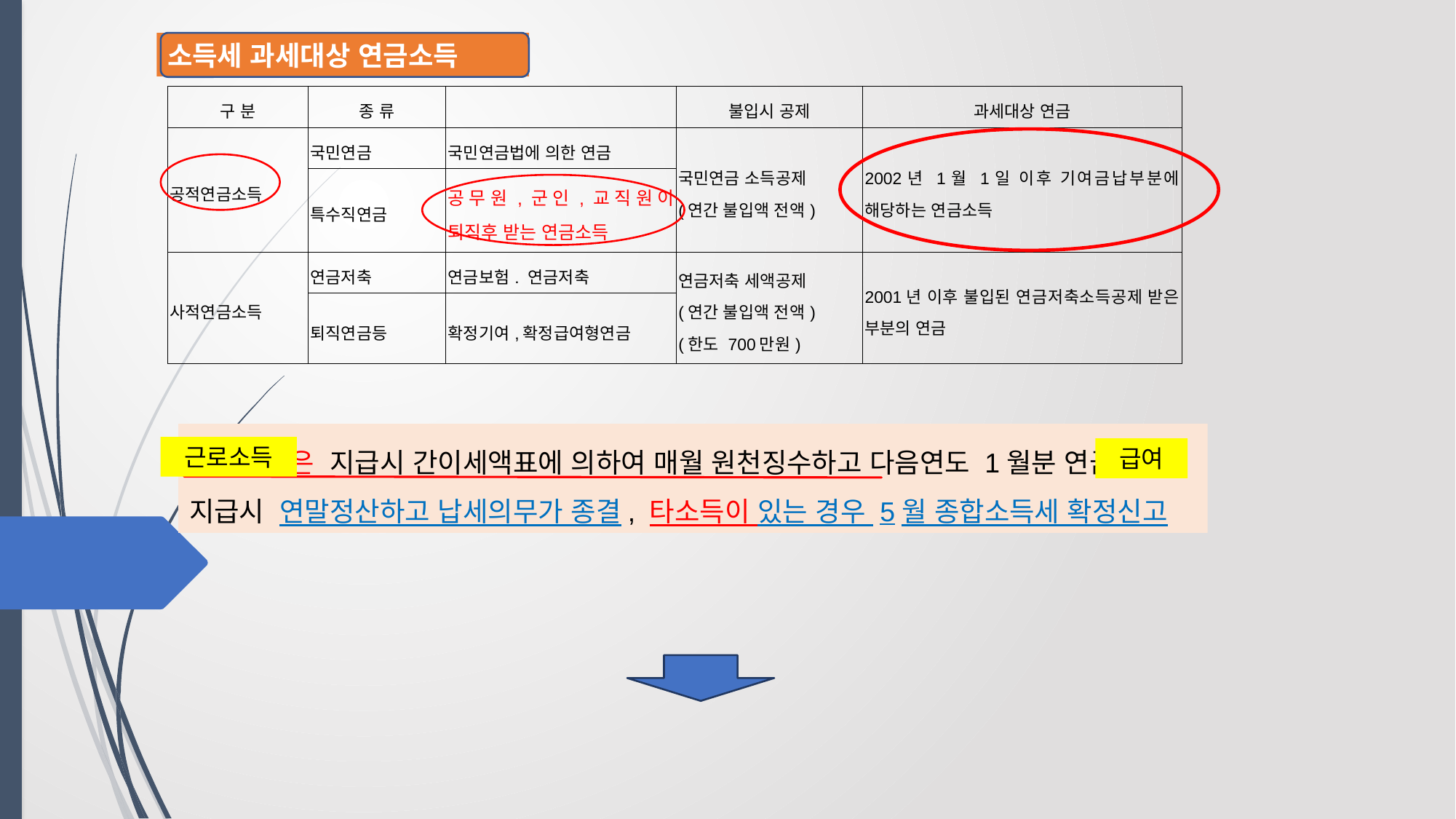

소득세 과세대상 연금소득

| 구 분 | 종 류 |  | 불입시 공제 | 과세대상 연금 |
| --- | --- | --- | --- | --- |
| 공적연금소득 | 국민연금 | 국민연금법에 의한 연금 | 국민연금 소득공제 (연간 불입액 전액) | 2002년 1월 1일 이후 기여금납부분에 해당하는 연금소득 |
|  | 특수직연금 | 공무원,군인,교직원이 퇴직후 받는 연금소득 |  |  |
| 사적연금소득 | 연금저축 | 연금보험. 연금저축 | 연금저축 세액공제 (연간 불입액 전액) (한도 700만원) | 2001년 이후 불입된 연금저축소득공제 받은 부분의 연금 |
|  | 퇴직연금등 | 확정기여,확정급여형연금 |  |  |

공적연금은  지급시 간이세액표에 의하여 매월 원천징수하고 다음연도 1월분 연금 지급시  연말정산하고 납세의무가 종결, 타소득이 있는 경우 5월 종합소득세 확정신고
근로소득
급여